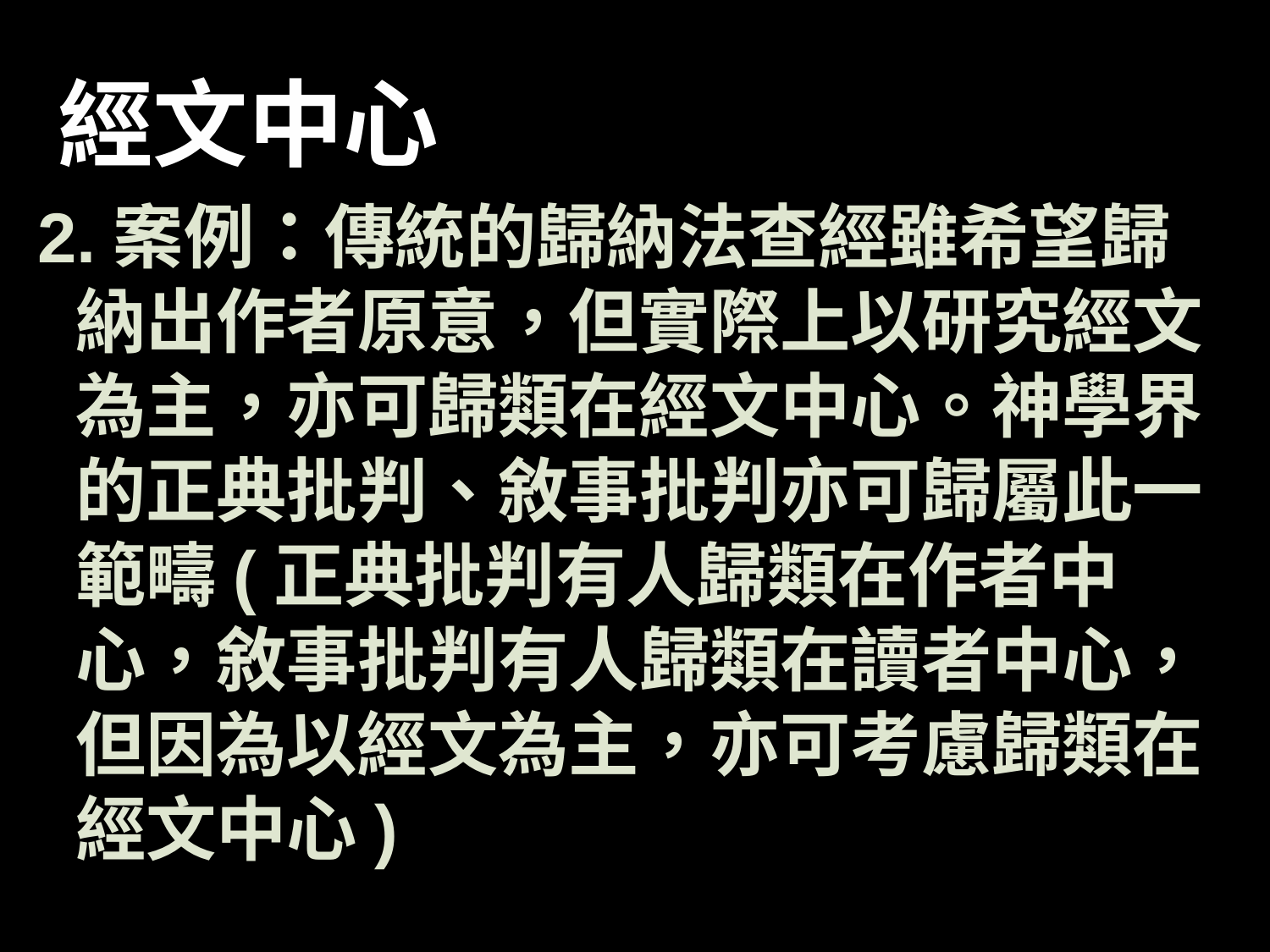

# 經文中心
2.案例：傳統的歸納法查經雖希望歸納出作者原意，但實際上以研究經文為主，亦可歸類在經文中心。神學界的正典批判、敘事批判亦可歸屬此一範疇(正典批判有人歸類在作者中心，敘事批判有人歸類在讀者中心，但因為以經文為主，亦可考慮歸類在經文中心)